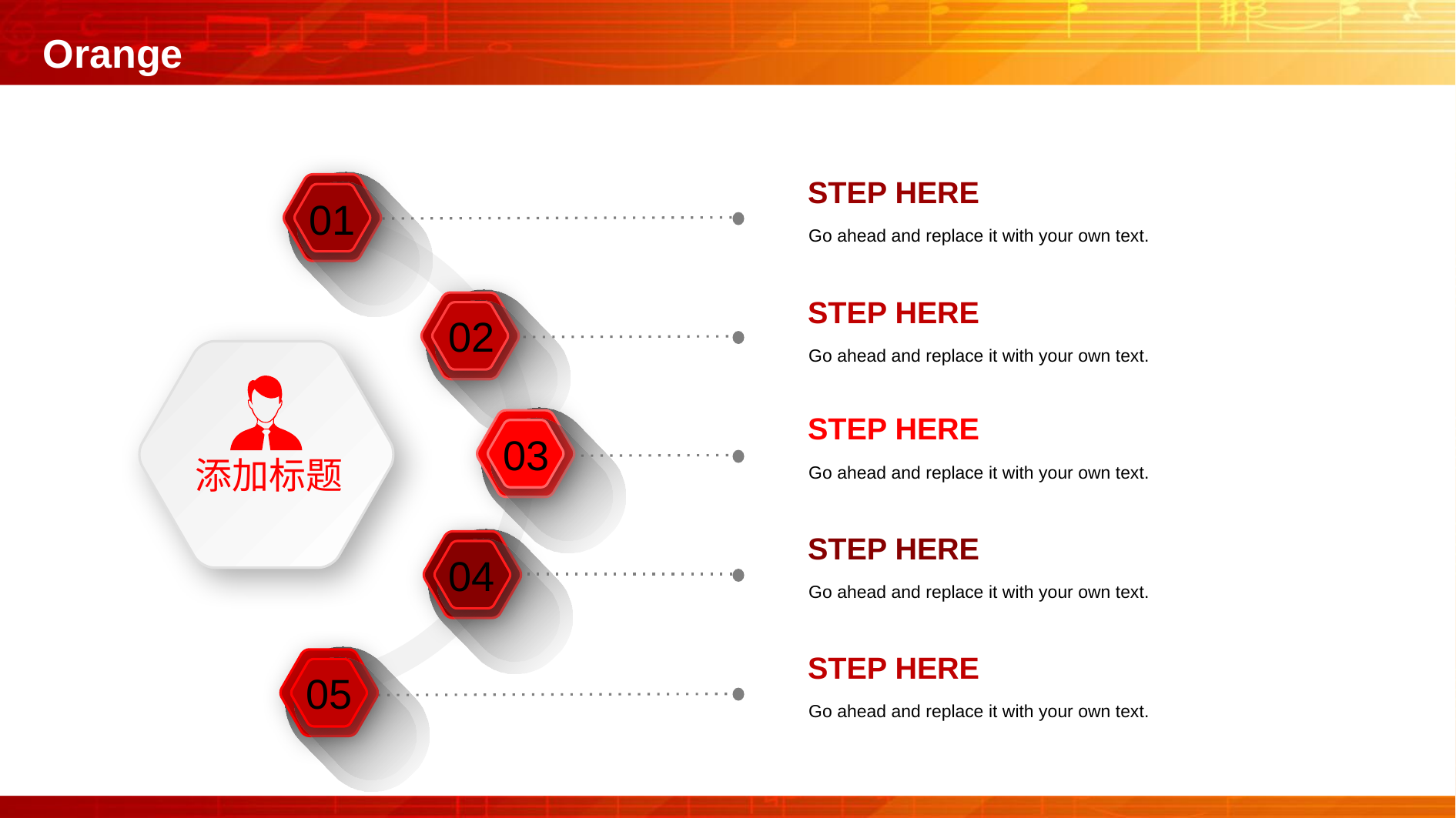

01
STEP HERE

Go ahead and replace it with your own text.

02
STEP HERE
Go ahead and replace it with your own text.

添加标题

03
STEP HERE
Go ahead and replace it with your own text.

04
STEP HERE
Go ahead and replace it with your own text.

05
STEP HERE
Go ahead and replace it with your own text.